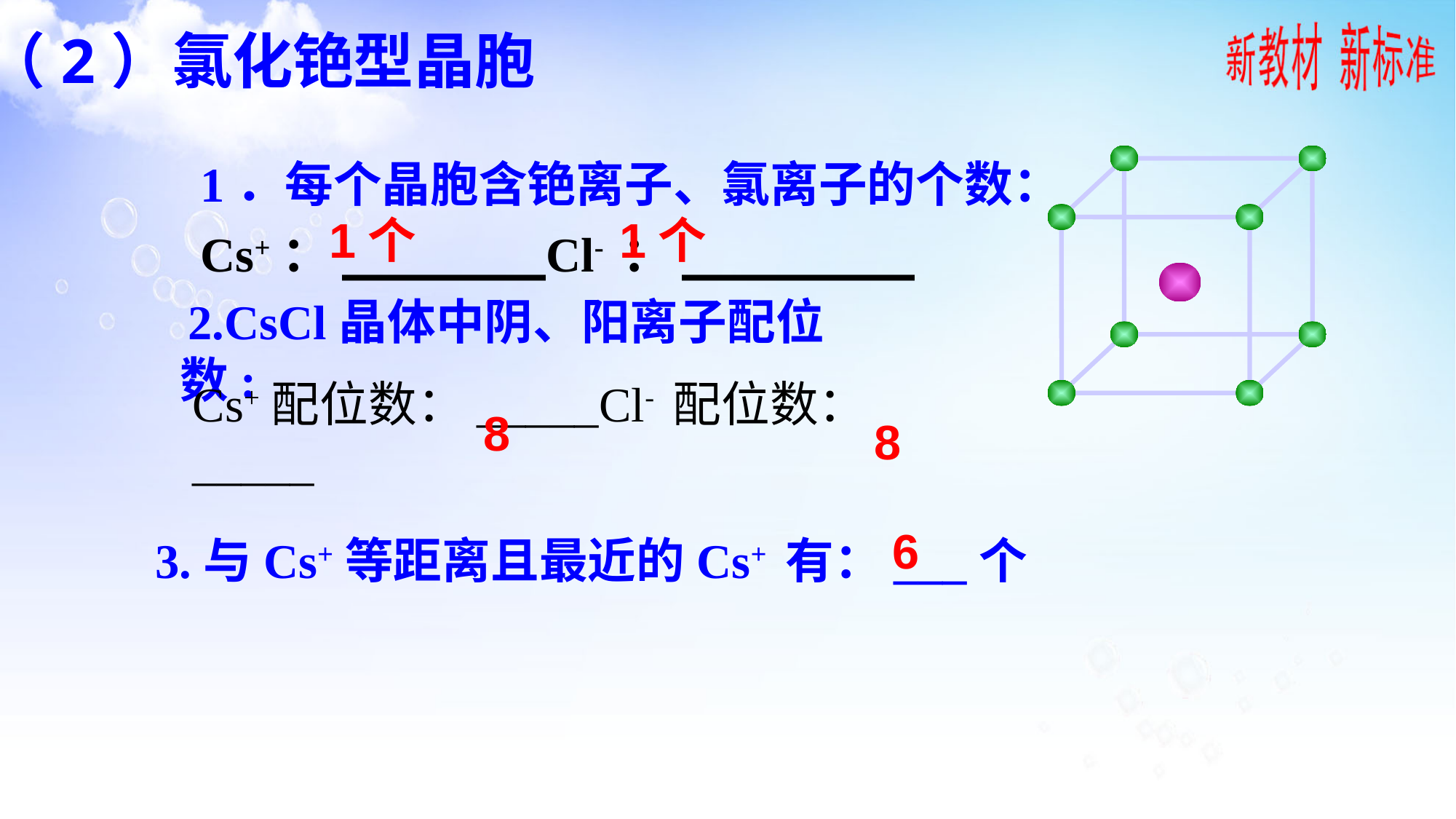

（2）氯化铯型晶胞
1．每个晶胞含铯离子、氯离子的个数：
Cs+：_______Cl- ：________

1个
1个

2.CsCl晶体中阴、阳离子配位数:

8
Cs+配位数：_____Cl- 配位数：_____
8

3.与Cs+等距离且最近的Cs+ 有：___个
6